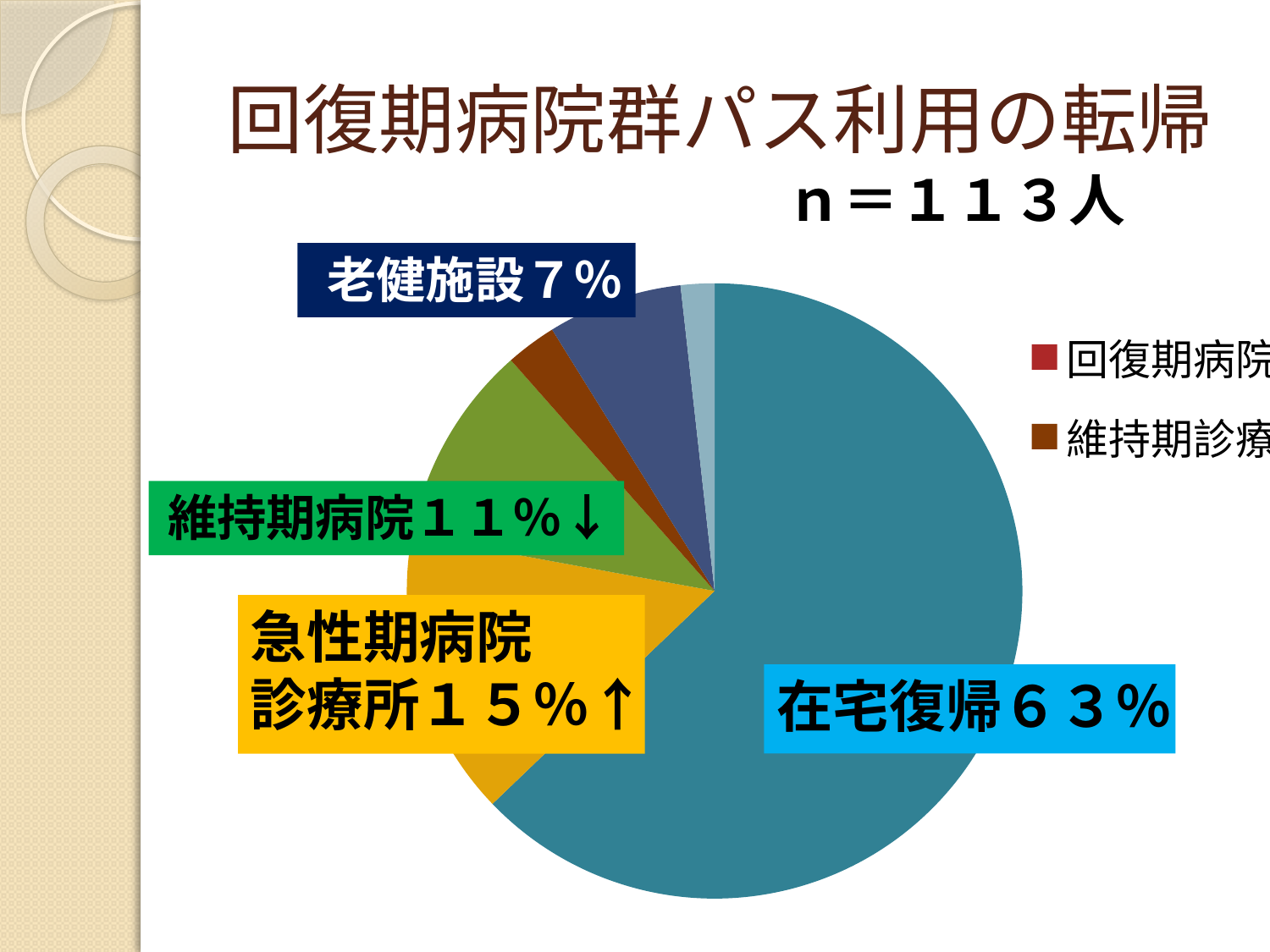

# 回復期病院群パス利用の転帰
ｎ＝１１３人
老健施設７％

### Chart

| Category | 売上高 |
|---|---|
| 在宅復帰 | 71.0 |
| 急性期病院・診療所 | 17.0 |
| 回復期病院 | 0.0 |
| 維持期病院 | 12.0 |
| 維持期診療所 | 3.0 |
| 老健施設 | 8.0 |
| 死亡 | 2.0 |
維持期病院１１％↓
急性期病院
診療所１５％↑
在宅復帰６３％